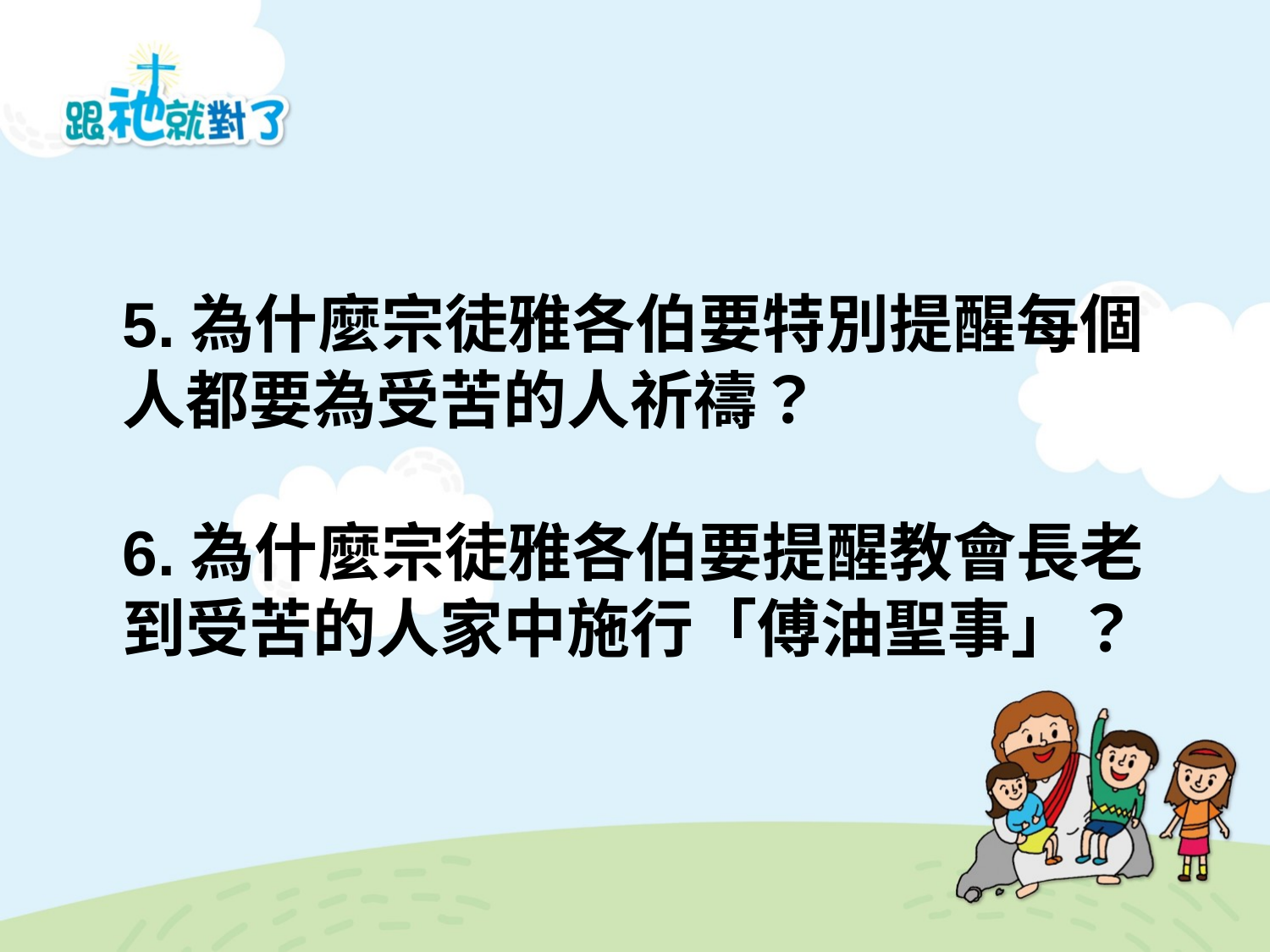

5.為什麼宗徒雅各伯要特別提醒每個人都要為受苦的人祈禱？

6.為什麼宗徒雅各伯要提醒教會長老到受苦的人家中施行「傅油聖事」？